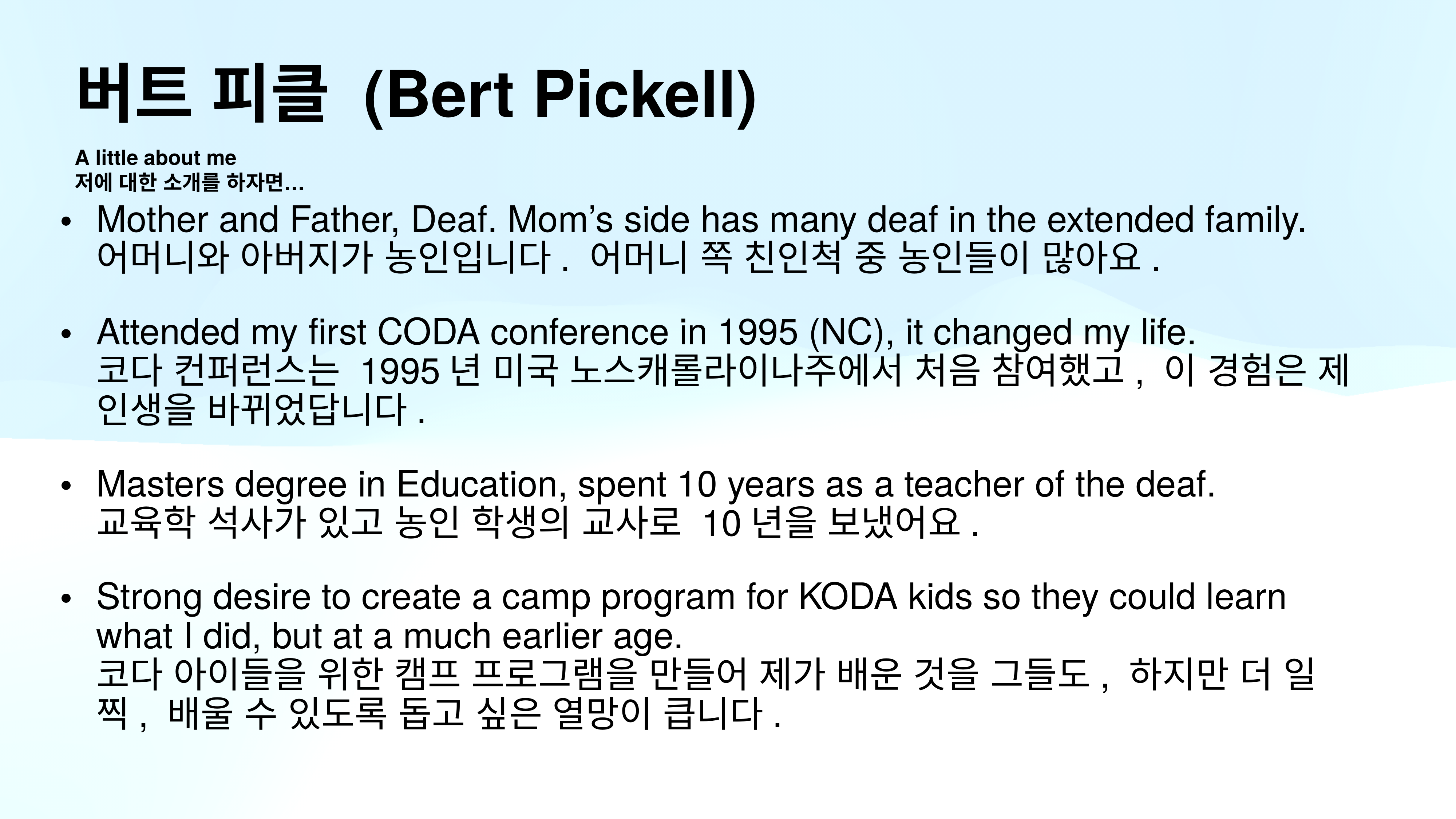

# 버트 피클 (Bert Pickell)
A little about me
저에 대한 소개를 하자면…
Mother and Father, Deaf. Mom’s side has many deaf in the extended family.
어머니와 아버지가 농인입니다. 어머니 쪽 친인척 중 농인들이 많아요.
Attended my first CODA conference in 1995 (NC), it changed my life.
코다 컨퍼런스는 1995년 미국 노스캐롤라이나주에서 처음 참여했고, 이 경험은 제 인생을 바뀌었답니다.
Masters degree in Education, spent 10 years as a teacher of the deaf.
교육학 석사가 있고 농인 학생의 교사로 10년을 보냈어요.
Strong desire to create a camp program for KODA kids so they could learn what I did, but at a much earlier age.
코다 아이들을 위한 캠프 프로그램을 만들어 제가 배운 것을 그들도, 하지만 더 일찍, 배울 수 있도록 돕고 싶은 열망이 큽니다.